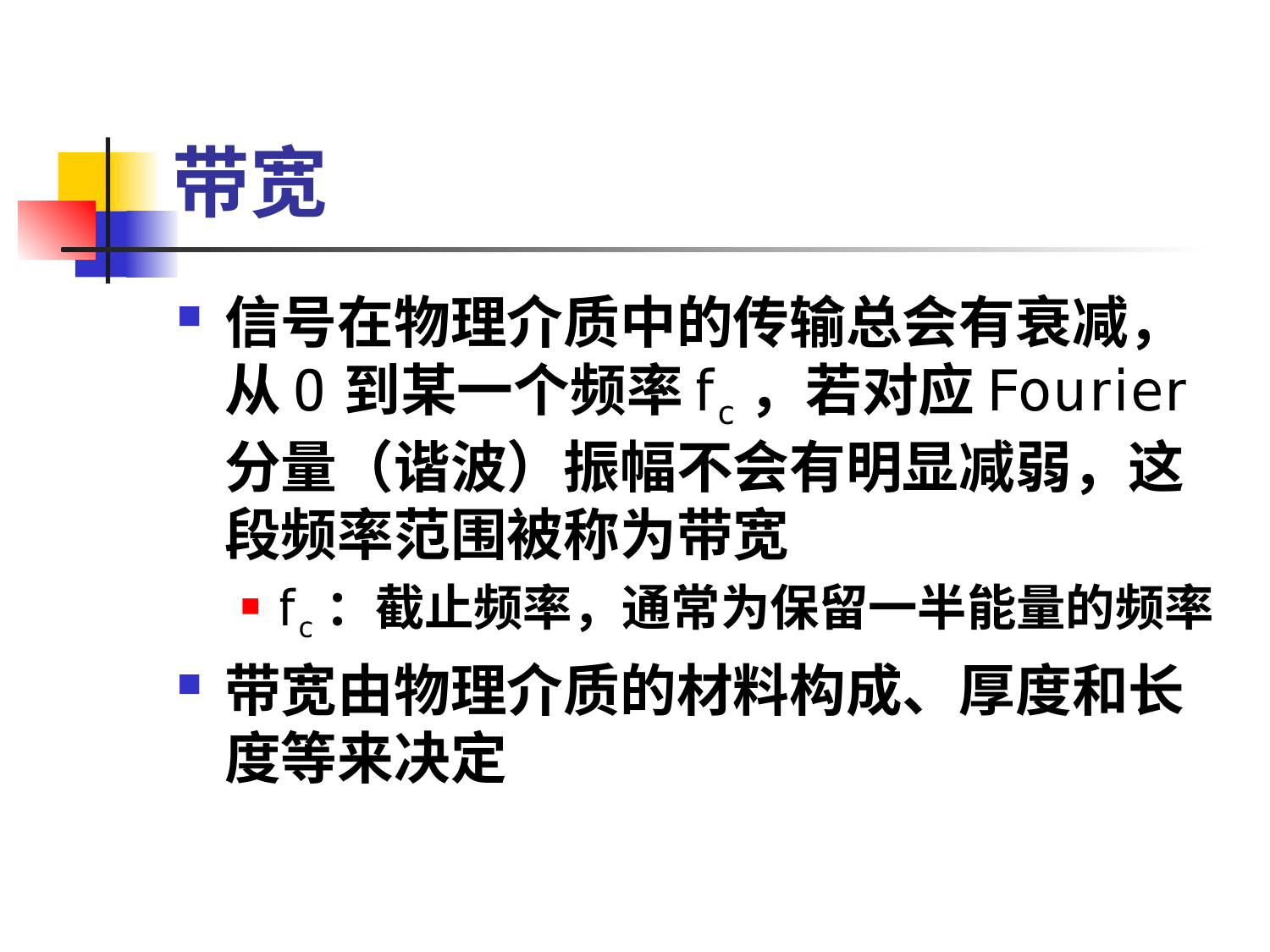

# 带宽
信号在物理介质中的传输总会有衰减，从0到某一个频率fc，若对应Fourier分量（谐波）振幅不会有明显减弱，这段频率范围被称为带宽
fc：截止频率，通常为保留一半能量的频率
带宽由物理介质的材料构成、厚度和长度等来决定